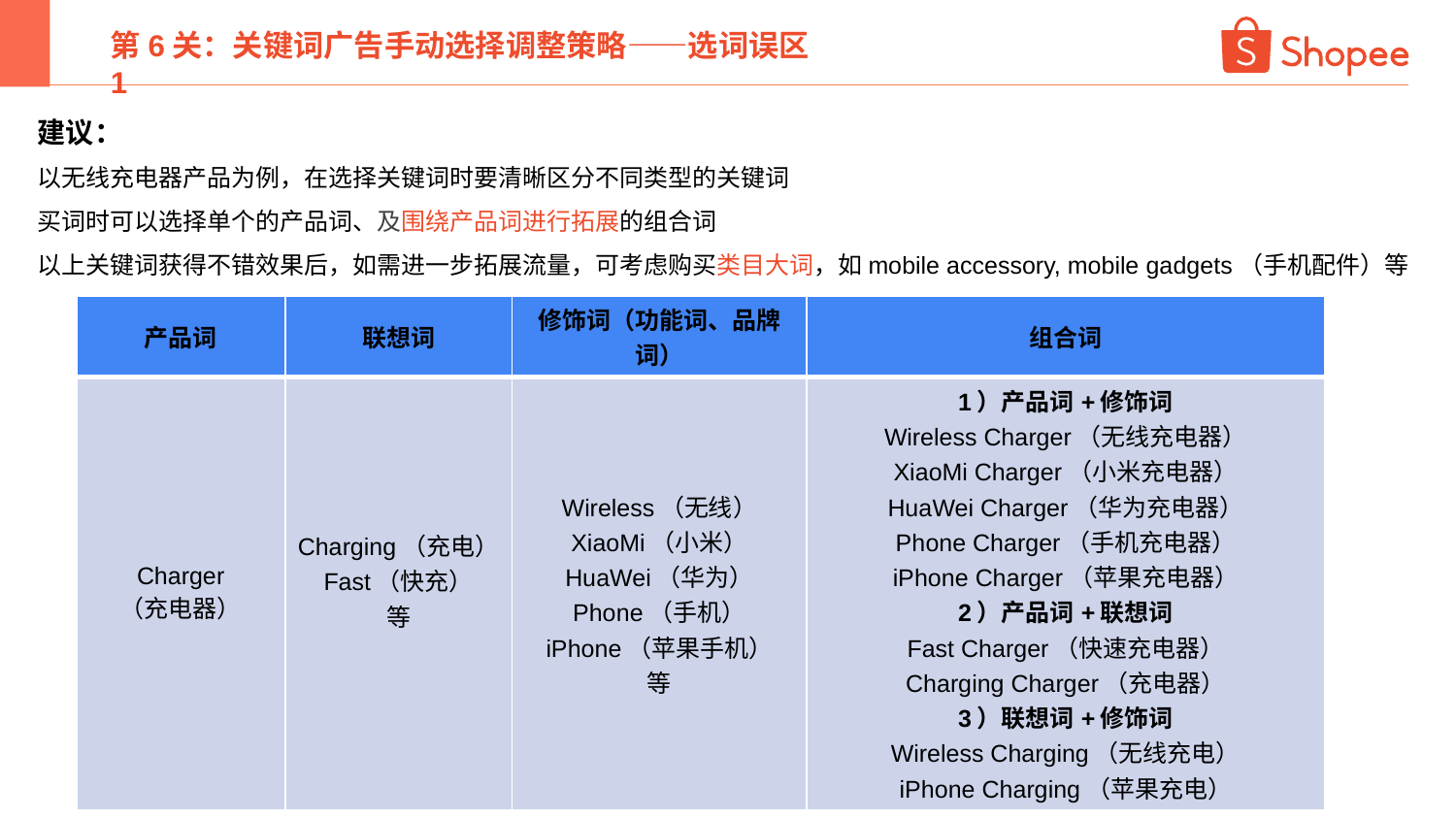

第6关：关键词广告手动选择调整策略——选词误区1
建议：
以无线充电器产品为例，在选择关键词时要清晰区分不同类型的关键词
买词时可以选择单个的产品词、及围绕产品词进行拓展的组合词
以上关键词获得不错效果后，如需进一步拓展流量，可考虑购买类目大词，如mobile accessory, mobile gadgets（手机配件）等
| 产品词 | 联想词 | 修饰词（功能词、品牌词） | 组合词 |
| --- | --- | --- | --- |
| Charger （充电器） | Charging（充电） Fast（快充） 等 | Wireless（无线） XiaoMi（小米） HuaWei（华为） Phone（手机） iPhone（苹果手机） 等 | 1）产品词+修饰词 Wireless Charger（无线充电器） XiaoMi Charger（小米充电器） HuaWei Charger（华为充电器） Phone Charger（手机充电器） iPhone Charger（苹果充电器） 2）产品词+联想词 Fast Charger（快速充电器） Charging Charger（充电器） 3）联想词+修饰词 Wireless Charging（无线充电） iPhone Charging（苹果充电） |
40